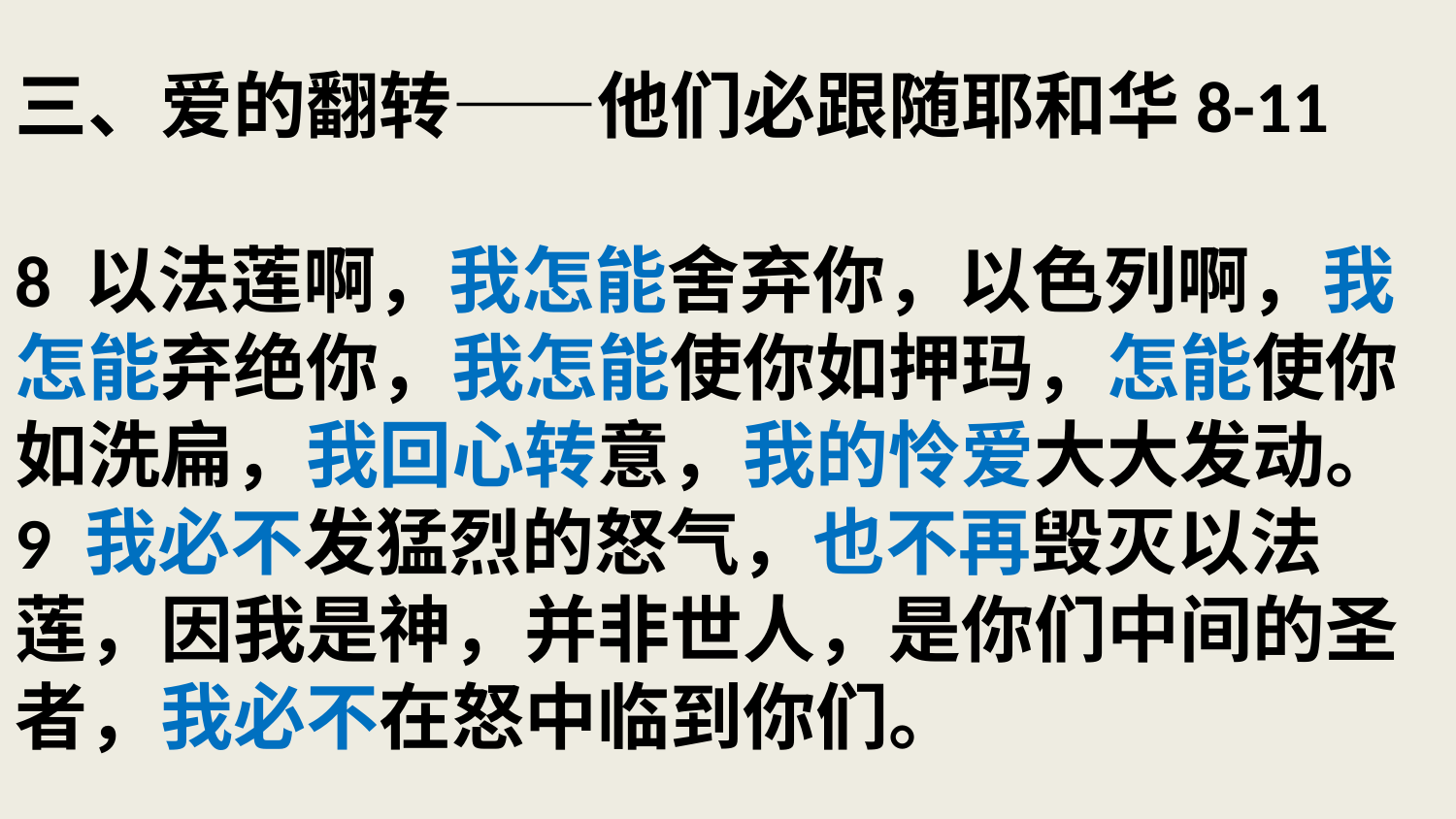

# 三、爱的翻转——他们必跟随耶和华8-11 8 以法莲啊，我怎能舍弃你，以色列啊，我怎能弃绝你，我怎能使你如押玛，怎能使你如洗扁，我回心转意，我的怜爱大大发动。9 我必不发猛烈的怒气，也不再毁灭以法莲，因我是神，并非世人，是你们中间的圣者，我必不在怒中临到你们。